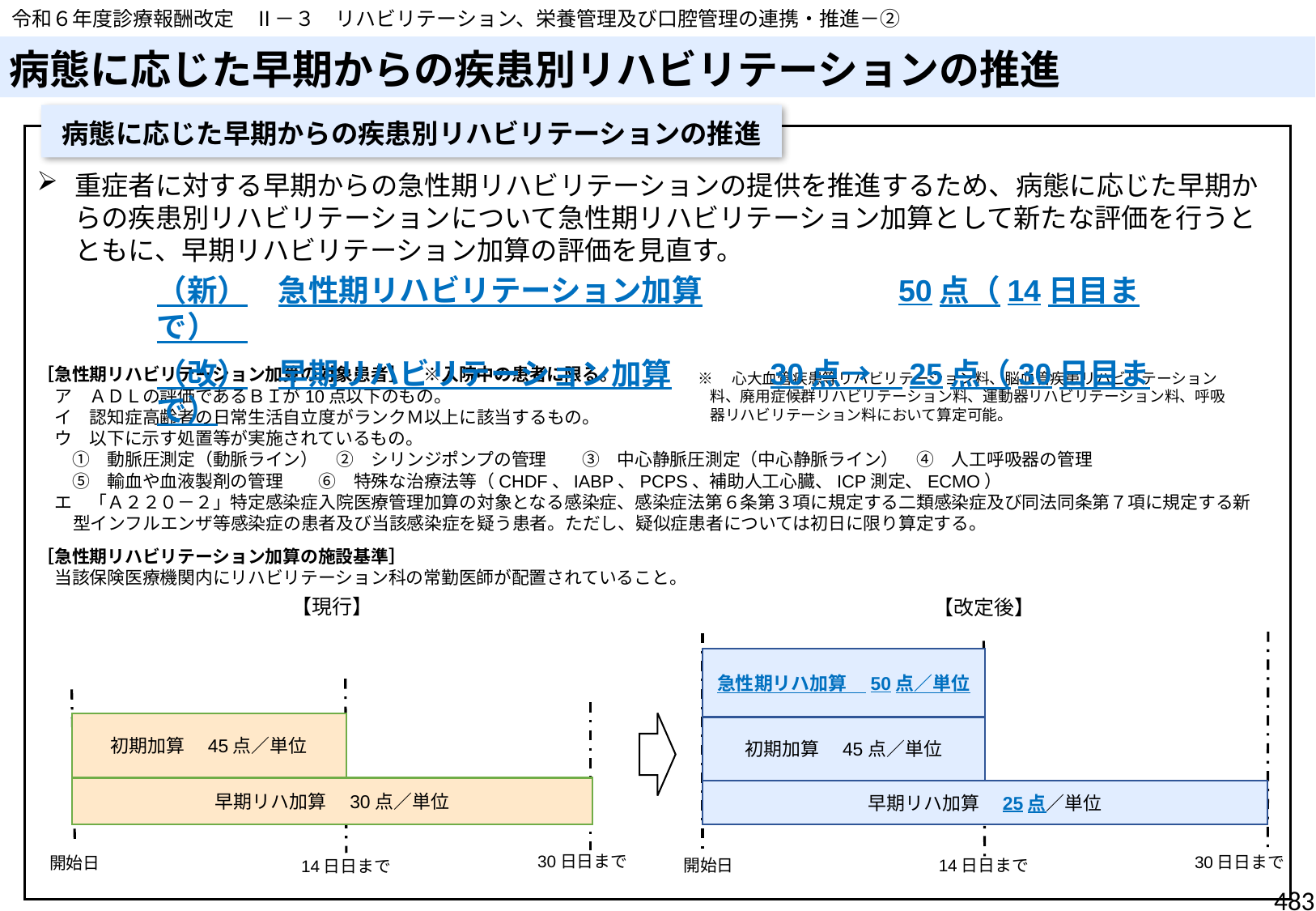

令和６年度診療報酬改定　Ⅱ－３　リハビリテーション、栄養管理及び口腔管理の連携・推進－②
# 病態に応じた早期からの疾患別リハビリテーションの推進
病態に応じた早期からの疾患別リハビリテーションの推進

重症者に対する早期からの急性期リハビリテーションの提供を推進するため、病態に応じた早期からの疾患別リハビリテーションについて急性期リハビリテーション加算として新たな評価を行うとともに、早期リハビリテーション加算の評価を見直す。

（新）　急性期リハビリテーション加算　　　　　　 50点（14日目まで）
（改）　早期リハビリテーション加算　　　30点→　25点（30日目まで）
［急性期リハビリテーション加算の対象患者］　※入院中の患者に限る。
　ア　ＡＤＬの評価であるＢＩが10点以下のもの。
　イ　認知症高齢者の日常生活自立度がランクＭ以上に該当するもの。
　ウ　以下に示す処置等が実施されているもの。
　　①　動脈圧測定（動脈ライン）　②　シリンジポンプの管理　　③　中心静脈圧測定（中心静脈ライン）　④　人工呼吸器の管理
　　⑤　輸血や血液製剤の管理　　⑥　特殊な治療法等（CHDF、IABP、PCPS、補助人工心臓、ICP測定、ECMO）
　エ　「Ａ２２０－２」特定感染症入院医療管理加算の対象となる感染症、感染症法第６条第３項に規定する二類感染症及び同法同条第７項に規定する新型インフルエンザ等感染症の患者及び当該感染症を疑う患者。ただし、疑似症患者については初日に限り算定する。

［急性期リハビリテーション加算の施設基準］
　当該保険医療機関内にリハビリテーション科の常勤医師が配置されていること。
※　心大血管疾患等リハビリテーション料、脳血管疾患リハビリテーション料、廃用症候群リハビリテーション料、運動器リハビリテーション料、呼吸器リハビリテーション料において算定可能。
【現行】
【改定後】
急性期リハ加算　50点／単位
初期加算　45点／単位

初期加算　45点／単位
早期リハ加算　30点／単位
早期リハ加算　25点／単位
30日日まで
30日日まで
開始日
開始日
14日日まで
14日日まで
483